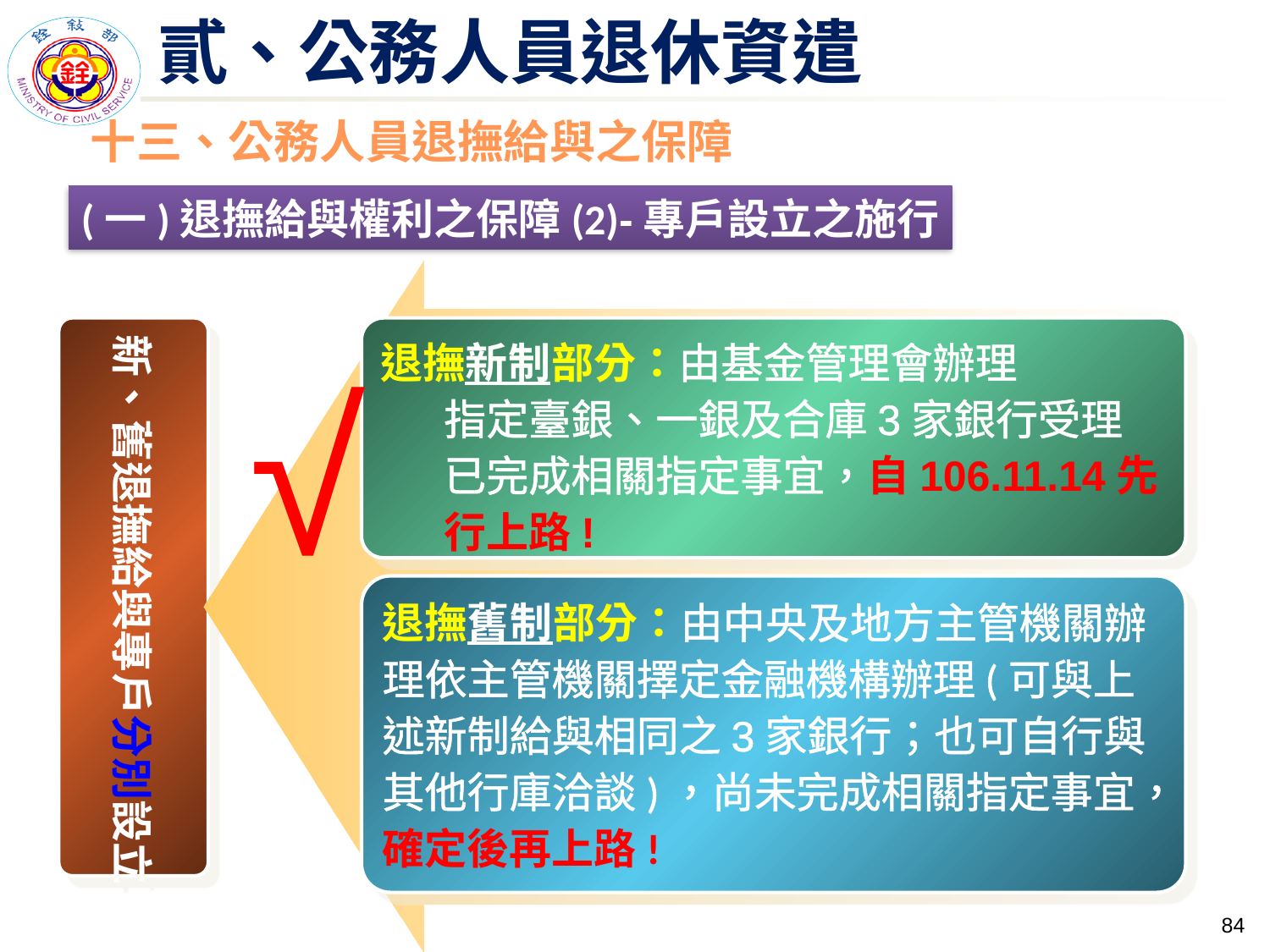

# 貳、公務人員退休資遣
十三、公務人員退撫給與之保障
(一)退撫給與權利之保障(2)-專戶設立之施行

退撫新制部分：由基金管理會辦理
指定臺銀、一銀及合庫3家銀行受理
已完成相關指定事宜，自106.11.14先行上路!
退撫舊制部分：由中央及地方主管機關辦理依主管機關擇定金融機構辦理(可與上述新制給與相同之3家銀行；也可自行與其他行庫洽談)，尚未完成相關指定事宜，確定後再上路!
新、舊退撫給與專戶分別設立
√

84